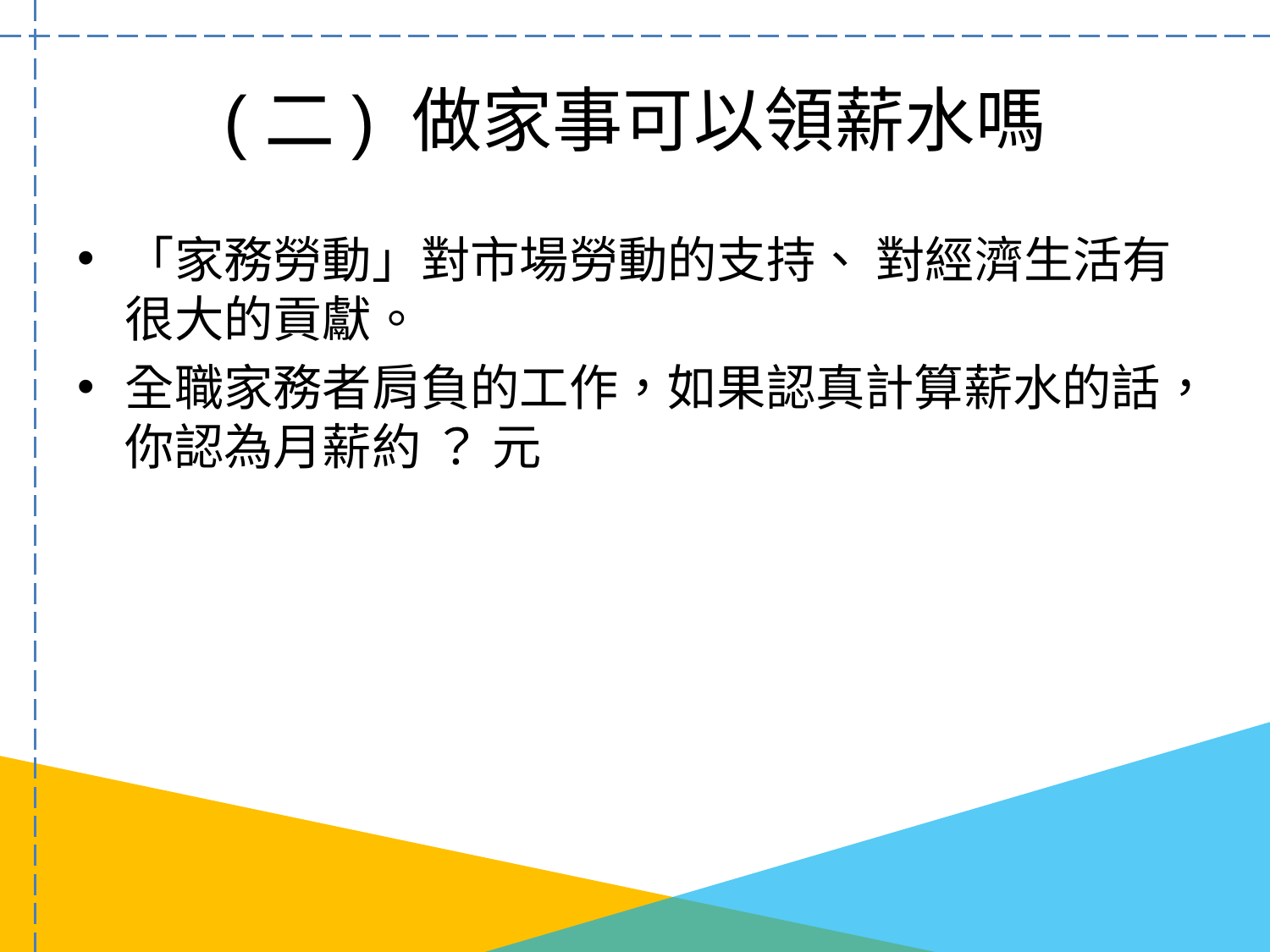

# (二) 做家事可以領薪水嗎
「家務勞動」對市場勞動的支持、 對經濟生活有很大的貢獻。
全職家務者肩負的工作，如果認真計算薪水的話，你認為月薪約 ？ 元